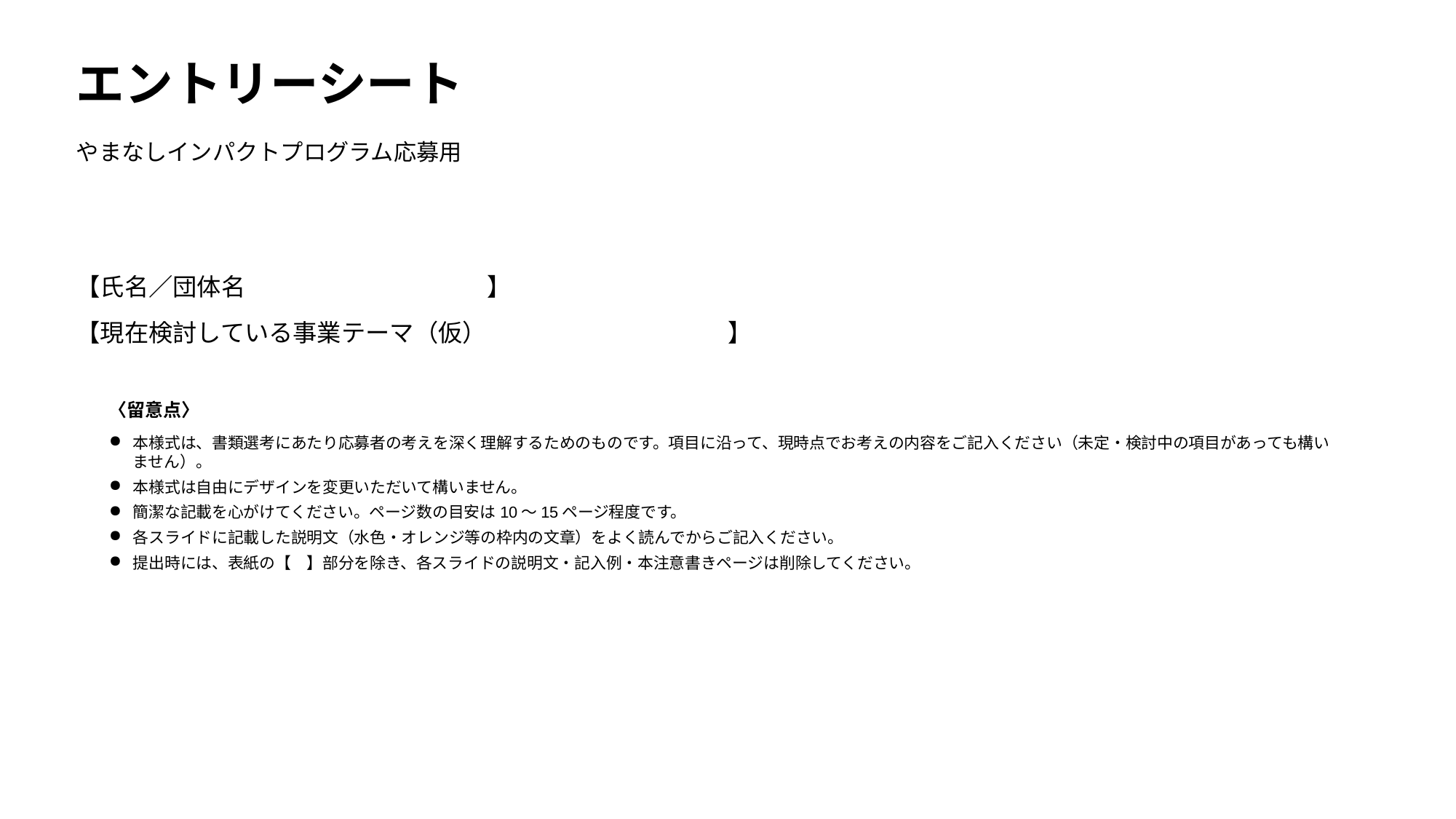

エントリーシート
やまなしインパクトプログラム応募用
【氏名／団体名　　　　　　　　　　】
【現在検討している事業テーマ（仮）　　　　　　　　　　】
〈留意点〉
本様式は、書類選考にあたり応募者の考えを深く理解するためのものです。項目に沿って、現時点でお考えの内容をご記入ください（未定・検討中の項目があっても構いません）。
本様式は自由にデザインを変更いただいて構いません。
簡潔な記載を心がけてください。ページ数の目安は10～15ページ程度です。
各スライドに記載した説明文（水色・オレンジ等の枠内の文章）をよく読んでからご記入ください。
提出時には、表紙の【　】部分を除き、各スライドの説明文・記入例・本注意書きページは削除してください。